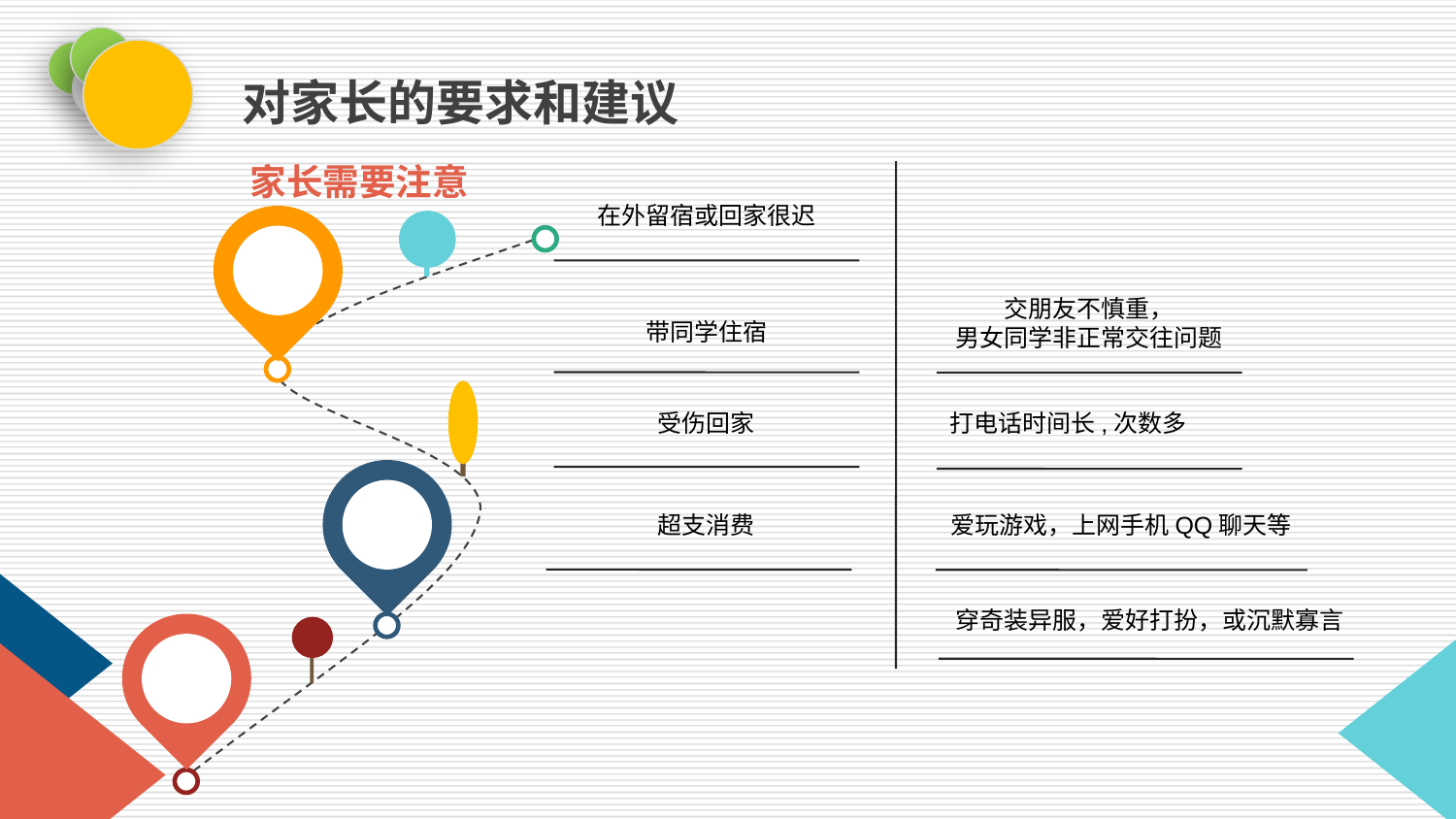

对家长的要求和建议
家长需要注意
在外留宿或回家很迟

交朋友不慎重，
男女同学非正常交往问题
带同学住宿

受伤回家
打电话时间长,次数多

超支消费
爱玩游戏，上网手机QQ聊天等

穿奇装异服，爱好打扮，或沉默寡言